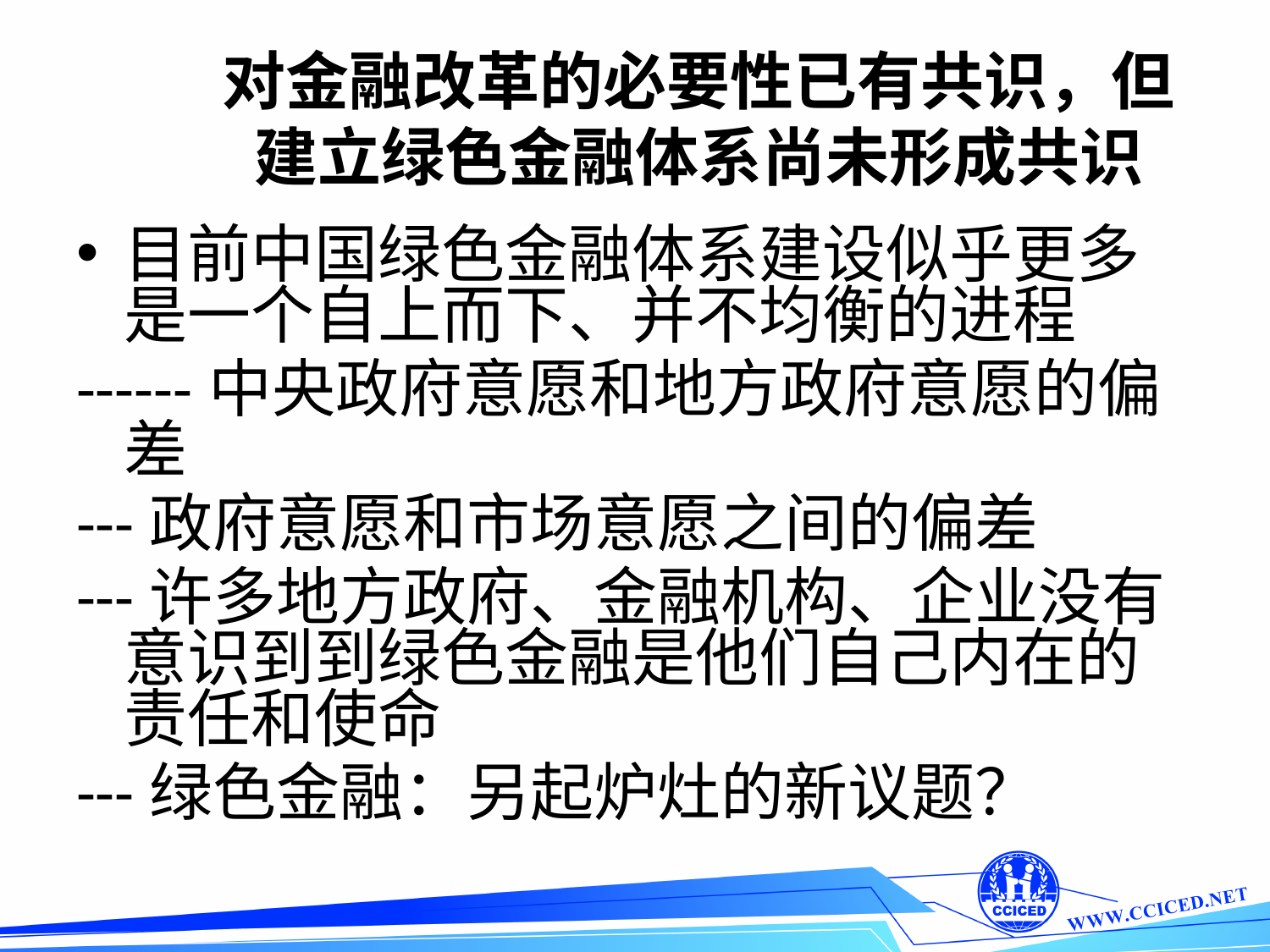

# 对金融改革的必要性已有共识，但建立绿色金融体系尚未形成共识
目前中国绿色金融体系建设似乎更多是一个自上而下、并不均衡的进程
------中央政府意愿和地方政府意愿的偏差
---政府意愿和市场意愿之间的偏差
---许多地方政府、金融机构、企业没有意识到到绿色金融是他们自己内在的责任和使命
---绿色金融：另起炉灶的新议题？